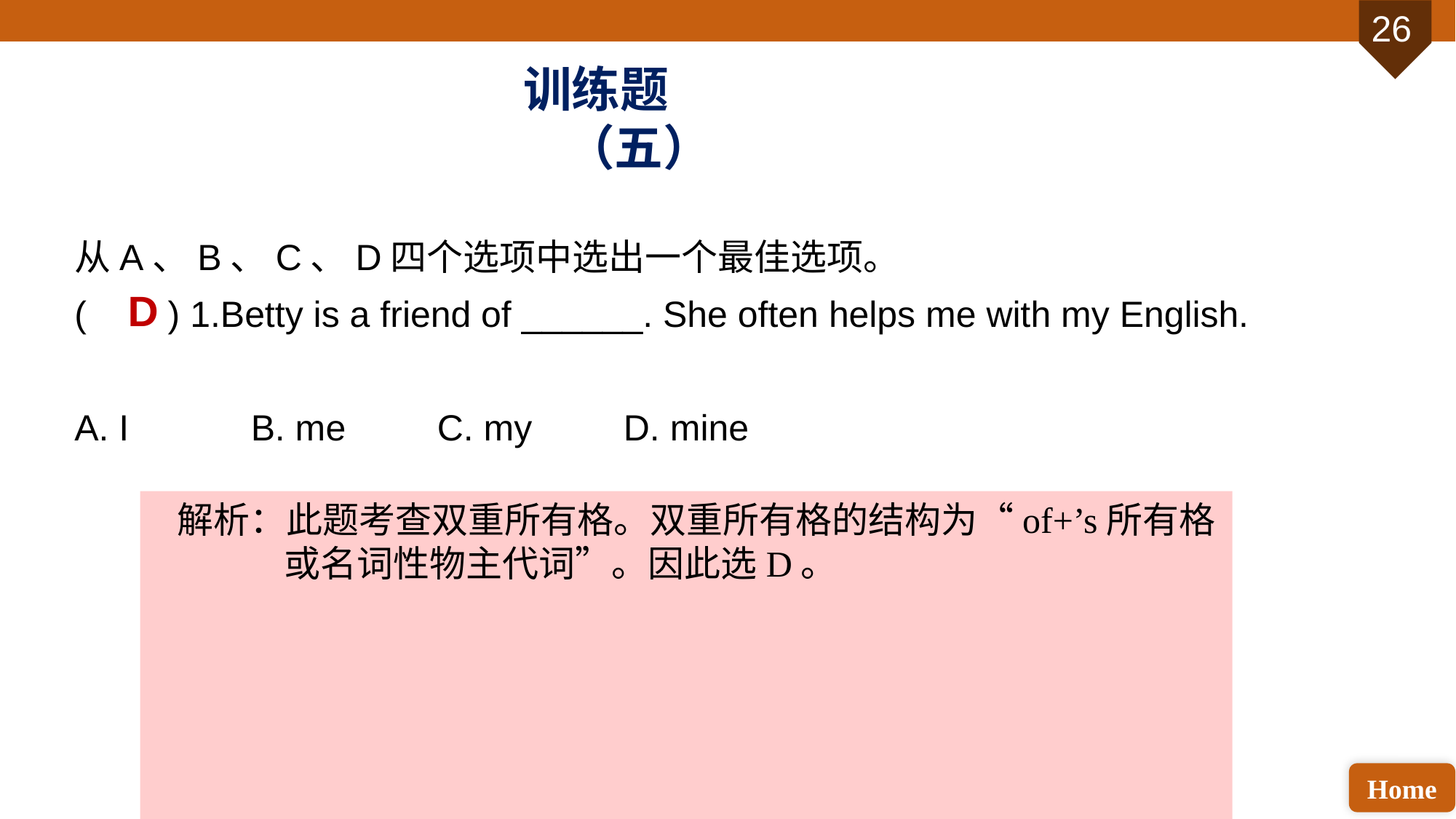

训练题（五）
从A、B、C、D四个选项中选出一个最佳选项。
(        ) 1.Betty is a friend of ______. She often helps me with my English.

A. I            B. me         C. my         D. mine
D

解析：此题考查双重所有格。双重所有格的结构为“of+’s所有格或名词性物主代词”。因此选D。